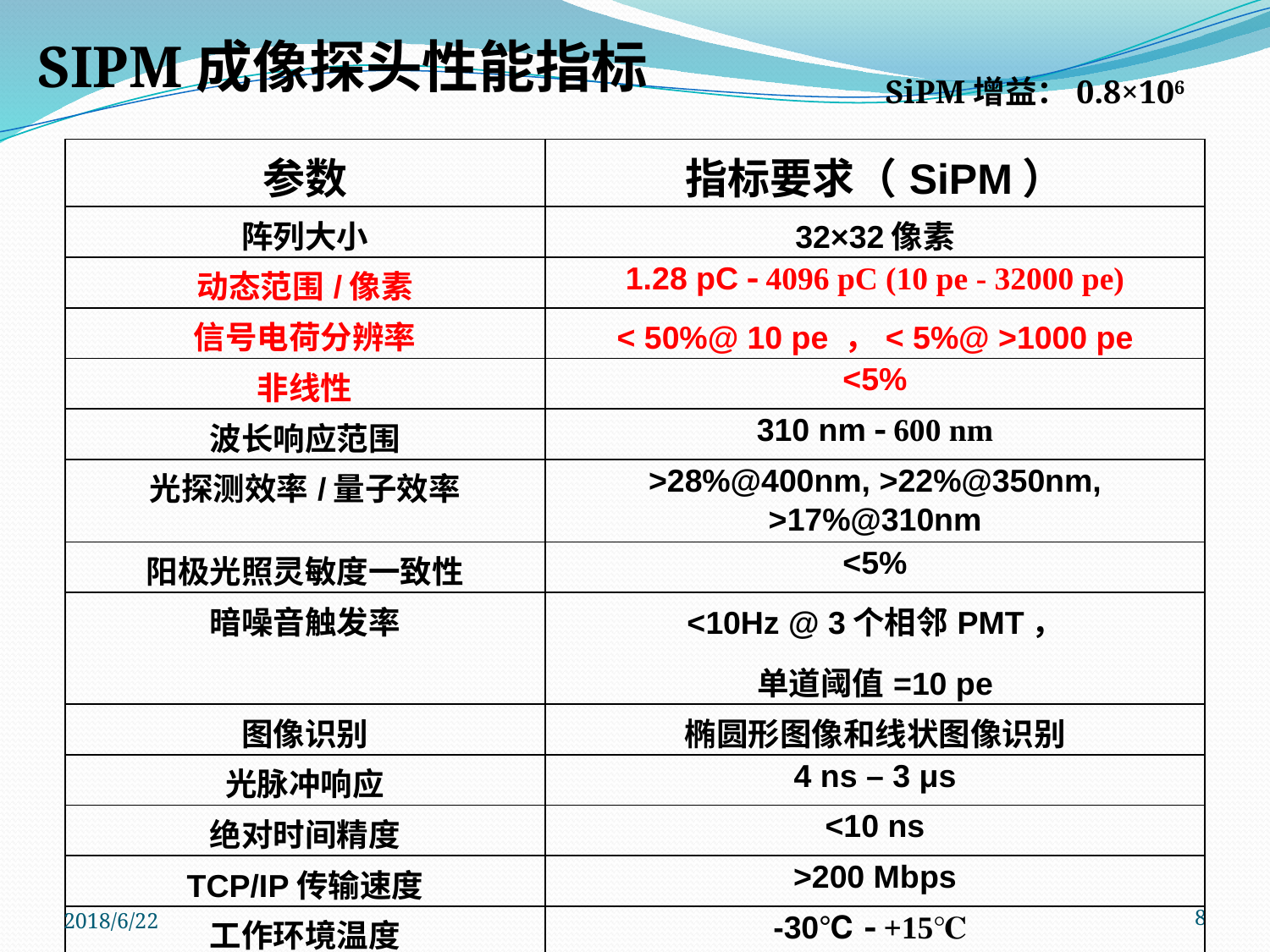

SIPM成像探头性能指标
SiPM增益：0.8×106
| 参数 | 指标要求（SiPM） |
| --- | --- |
| 阵列大小 | 32×32像素 |
| 动态范围/像素 | 1.28 pC − 4096 pC (10 pe - 32000 pe) |
| 信号电荷分辨率 | < 50%@ 10 pe ，< 5%@ >1000 pe |
| 非线性 | <5% |
| 波长响应范围 | 310 nm − 600 nm |
| 光探测效率/量子效率 | >28%@400nm, >22%@350nm, >17%@310nm |
| 阳极光照灵敏度一致性 | <5% |
| 暗噪音触发率 | <10Hz @ 3个相邻PMT， 单道阈值=10 pe |
| 图像识别 | 椭圆形图像和线状图像识别 |
| 光脉冲响应 | 4 ns – 3 μs |
| 绝对时间精度 | <10 ns |
| TCP/IP传输速度 | >200 Mbps |
| 工作环境温度 | -30℃ − +15℃ （机箱内温度-25℃ - +60℃） |
| 储存温度 | -30℃ − +80℃ |
2018/6/22
8